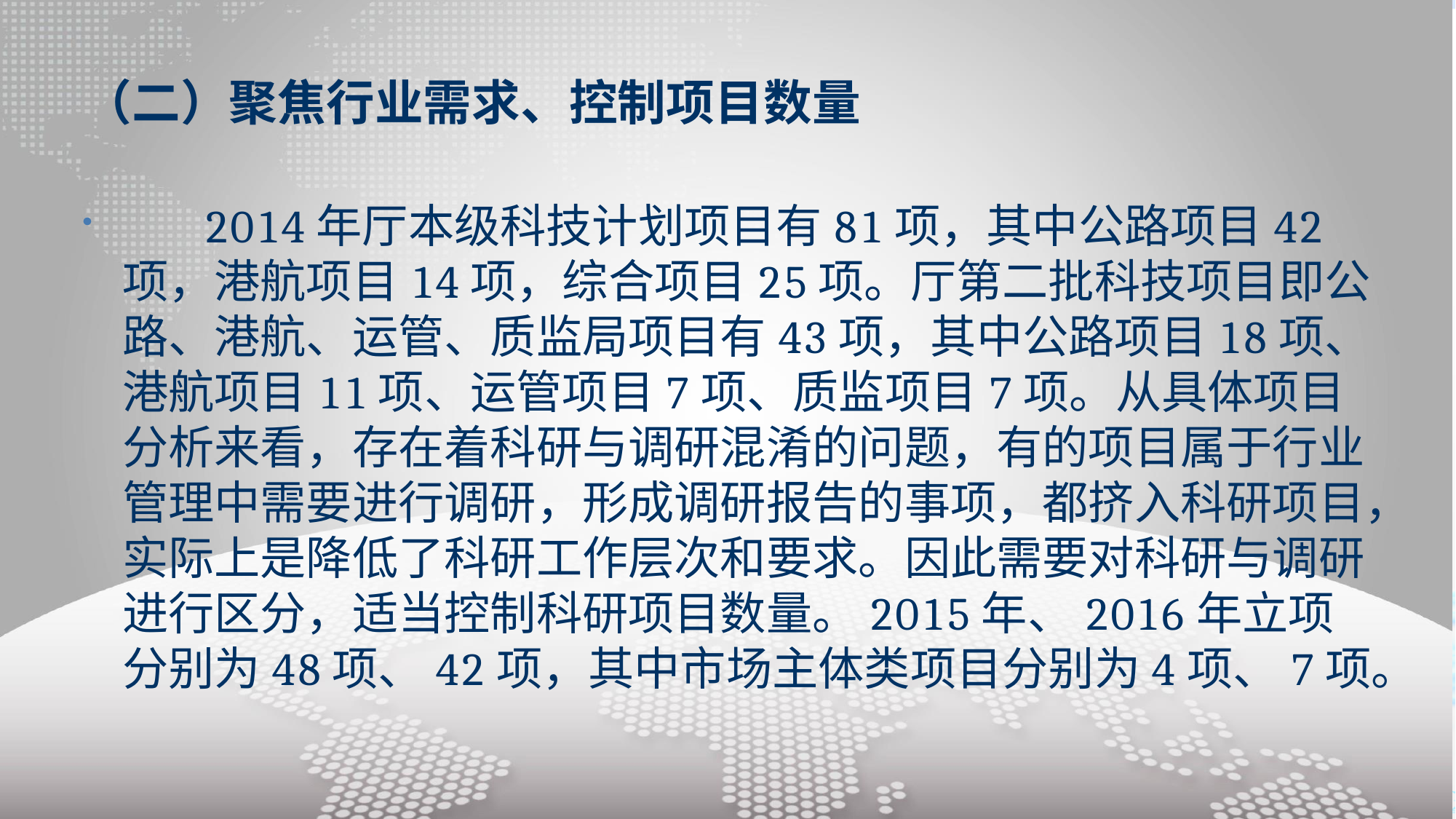

# （二）聚焦行业需求、控制项目数量
        2014年厅本级科技计划项目有81项，其中公路项目42项，港航项目14项，综合项目25项。厅第二批科技项目即公路、港航、运管、质监局项目有43项，其中公路项目18项、港航项目11项、运管项目7项、质监项目7项。从具体项目分析来看，存在着科研与调研混淆的问题，有的项目属于行业管理中需要进行调研，形成调研报告的事项，都挤入科研项目，实际上是降低了科研工作层次和要求。因此需要对科研与调研进行区分，适当控制科研项目数量。2015年、2016年立项分别为48项、42项，其中市场主体类项目分别为4项、7项。